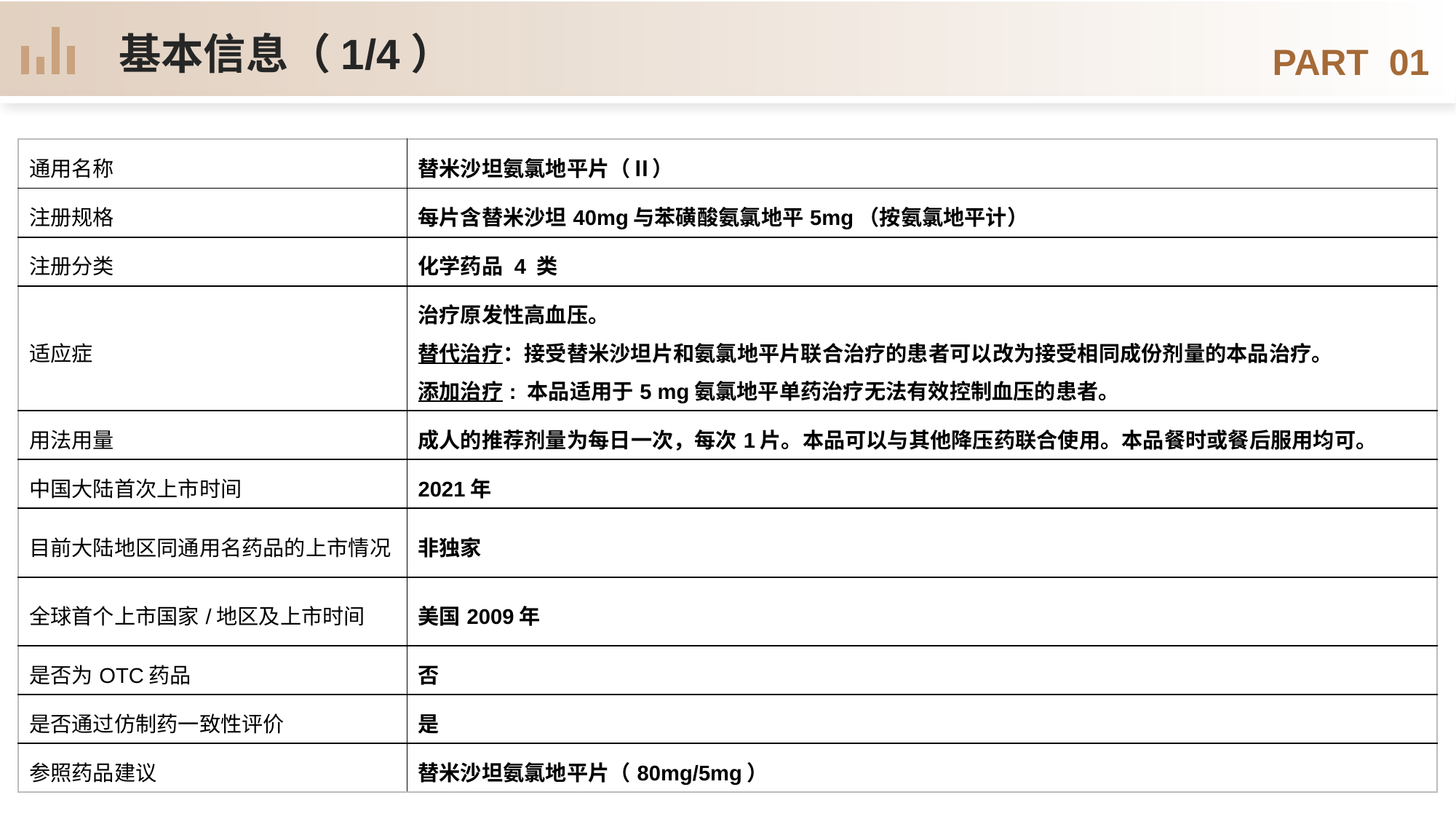

基本信息（1/4）
PART  01

| 通用名称 | 替米沙坦氨氯地平片（Ⅱ） |
| --- | --- |
| 注册规格 | 每片含替米沙坦40mg与苯磺酸氨氯地平5mg（按氨氯地平计） |
| 注册分类 | 化学药品 4 类 |
| 适应症 | 治疗原发性高血压。 替代治疗：接受替米沙坦片和氨氯地平片联合治疗的患者可以改为接受相同成份剂量的本品治疗。 添加治疗: 本品适用于5 mg氨氯地平单药治疗无法有效控制血压的患者。 |
| 用法用量 | 成人的推荐剂量为每日一次，每次1片。本品可以与其他降压药联合使用。本品餐时或餐后服用均可。 |
| 中国大陆首次上市时间 | 2021年 |
| 目前大陆地区同通用名药品的上市情况 | 非独家 |
| 全球首个上市国家/地区及上市时间 | 美国2009年 |
| 是否为OTC药品 | 否 |
| 是否通过仿制药一致性评价 | 是 |
| 参照药品建议 | 替米沙坦氨氯地平片（80mg/5mg） |